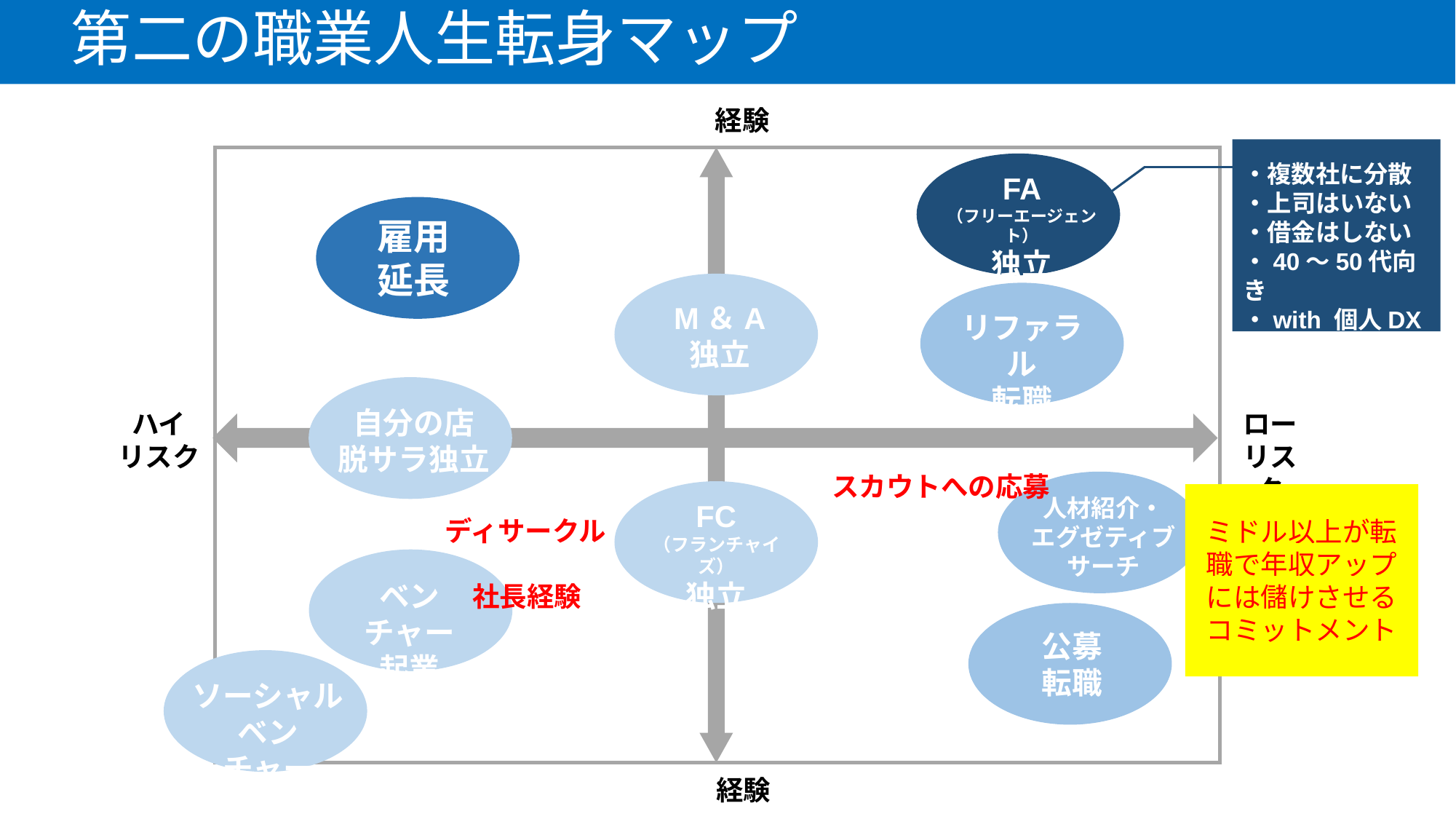

第二の職業人生転身マップ

活
経験

・複数社に分散
・上司はいない
・借金はしない
・40～50代向き
・with 個人DX
FA
（フリーエージェント）
独立

雇用
延長

M＆A
独立
リファラル
転職

自分の店
脱サラ独立
ハイ
リスク
ロー
リスク

スカウトへの応募

ミドル以上が転職で年収アップには儲けさせる
コミットメント
人材紹介・
エグゼティブサーチ
FC
（フランチャイズ）
独立
ディサークル　　　　　　　社長経験

ベンチャー
起業

公募
転職

ソーシャル
ベンチャー
未
経験